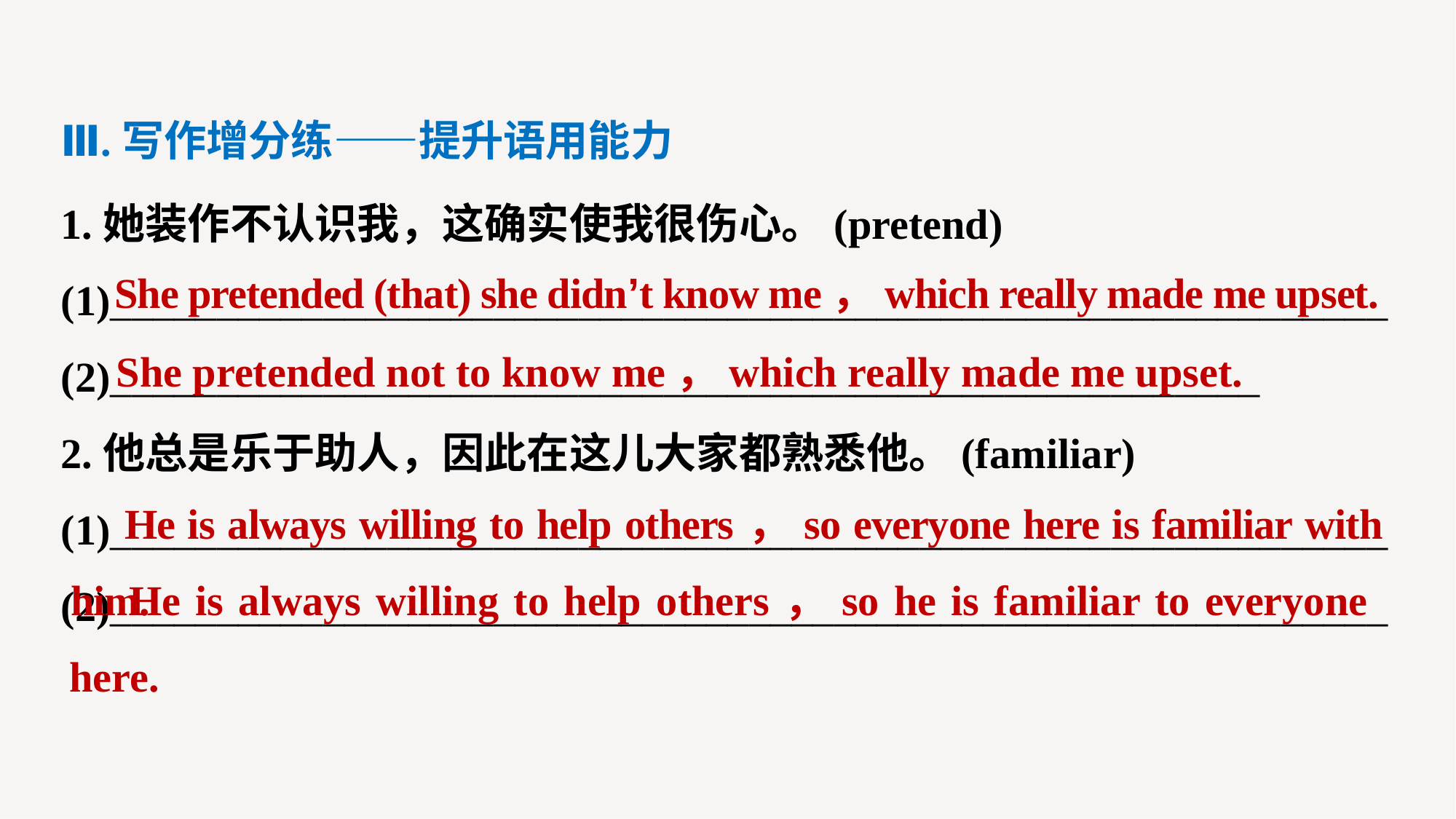

Ⅲ.写作增分练——提升语用能力
1.她装作不认识我，这确实使我很伤心。(pretend)
(1)____________________________________________________________
(2)______________________________________________________
2.他总是乐于助人，因此在这儿大家都熟悉他。(familiar)
(1)____________________________________________________________
(2)____________________________________________________________
    She pretended (that) she didn’t know me，which really made me upset.
She pretended not to know me，which really made me upset.
    He is always willing to help others，so everyone here is familiar with him.
    He is always willing to help others，so he is familiar to everyone here.